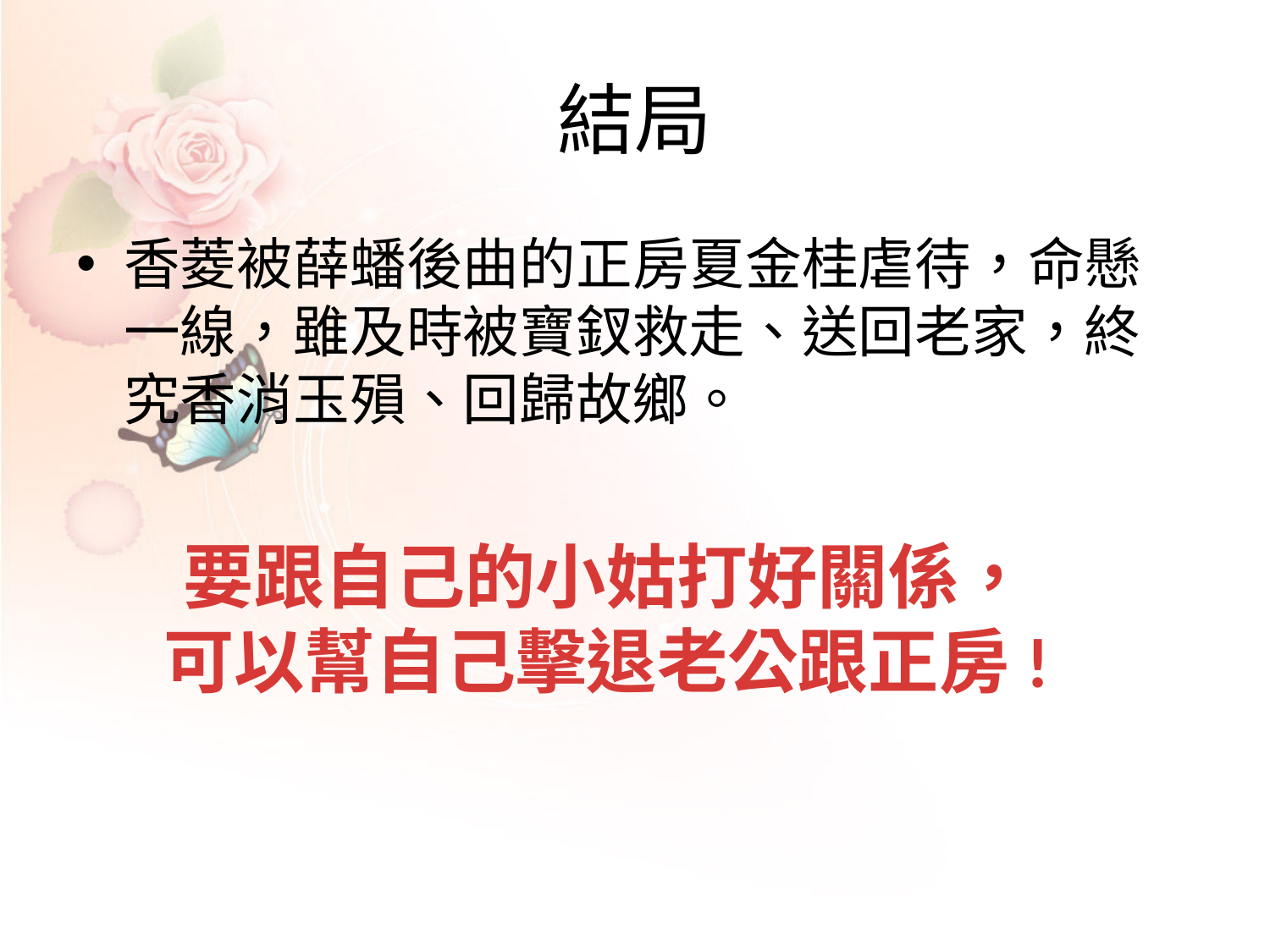

# 結局
香菱被薛蟠後曲的正房夏金桂虐待，命懸一線，雖及時被寶釵救走、送回老家，終究香消玉殞、回歸故鄉。
要跟自己的小姑打好關係，
可以幫自己擊退老公跟正房!